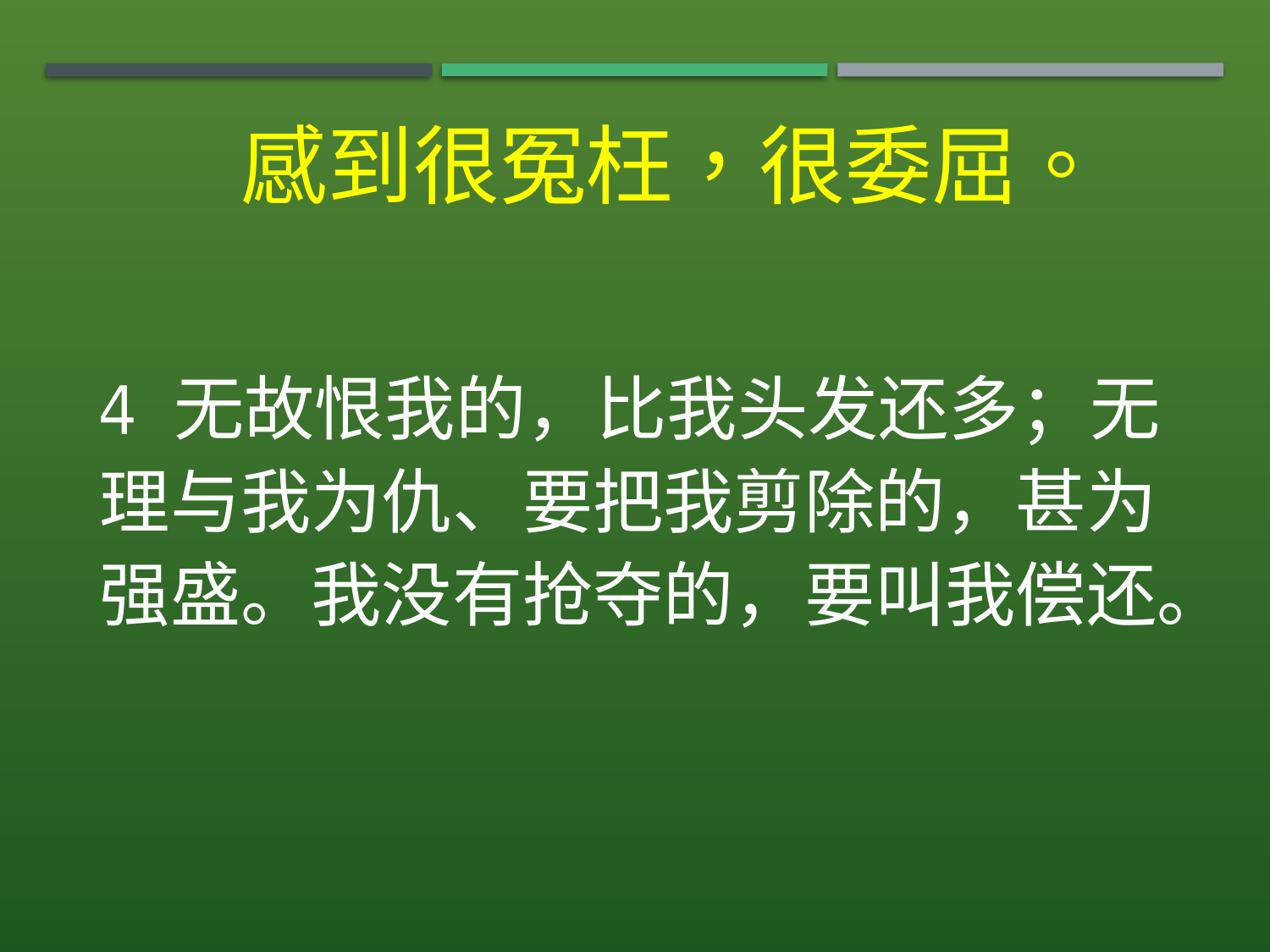

感到很冤枉，很委屈。
4 无故恨我的，比我头发还多；无理与我为仇、要把我剪除的，甚为强盛。我没有抢夺的，要叫我偿还。